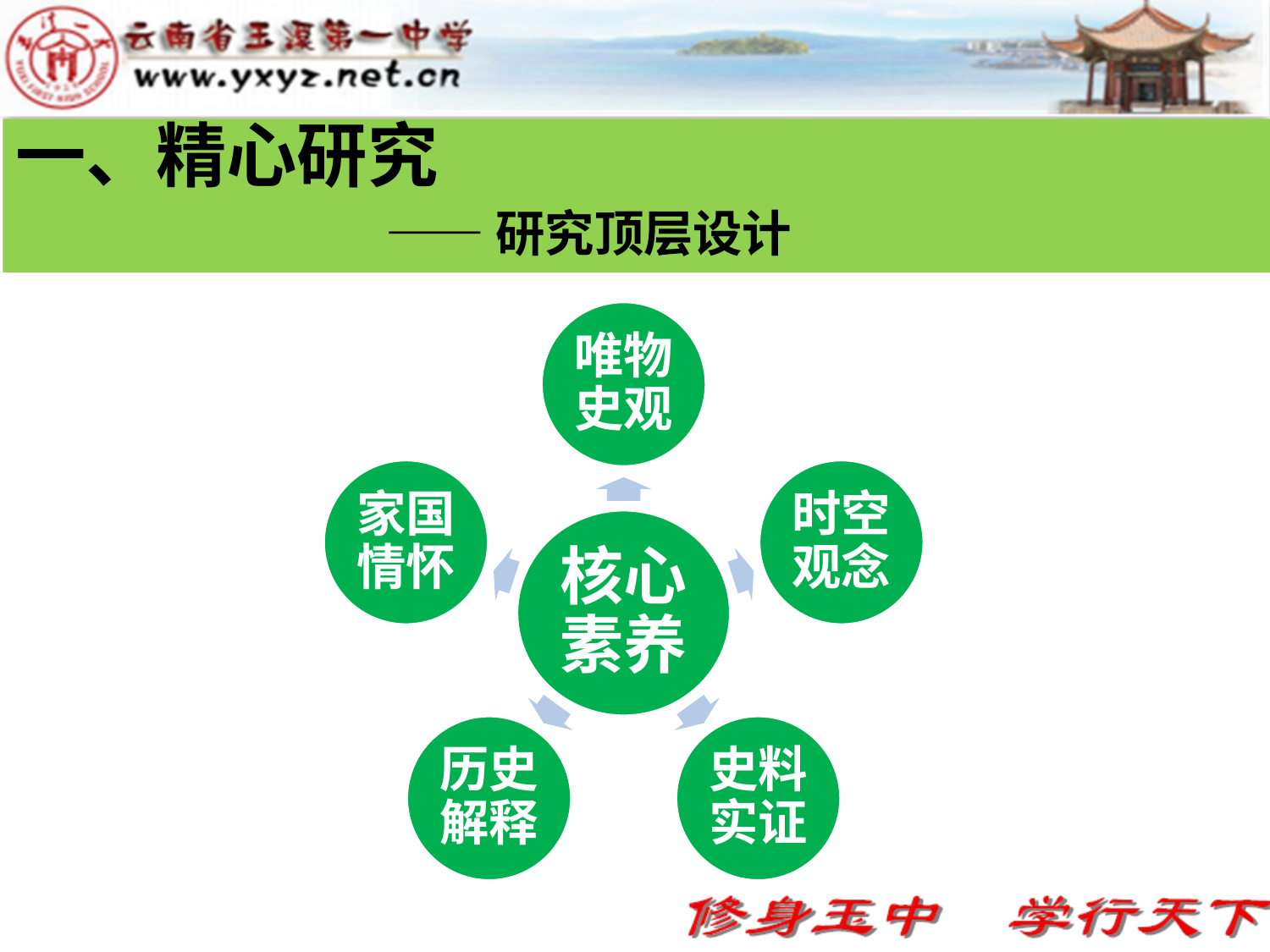

一、精心研究
                       ——研究顶层设计
核心素养

唯物史观

时空观念

史料实证

历史解释

家国情怀